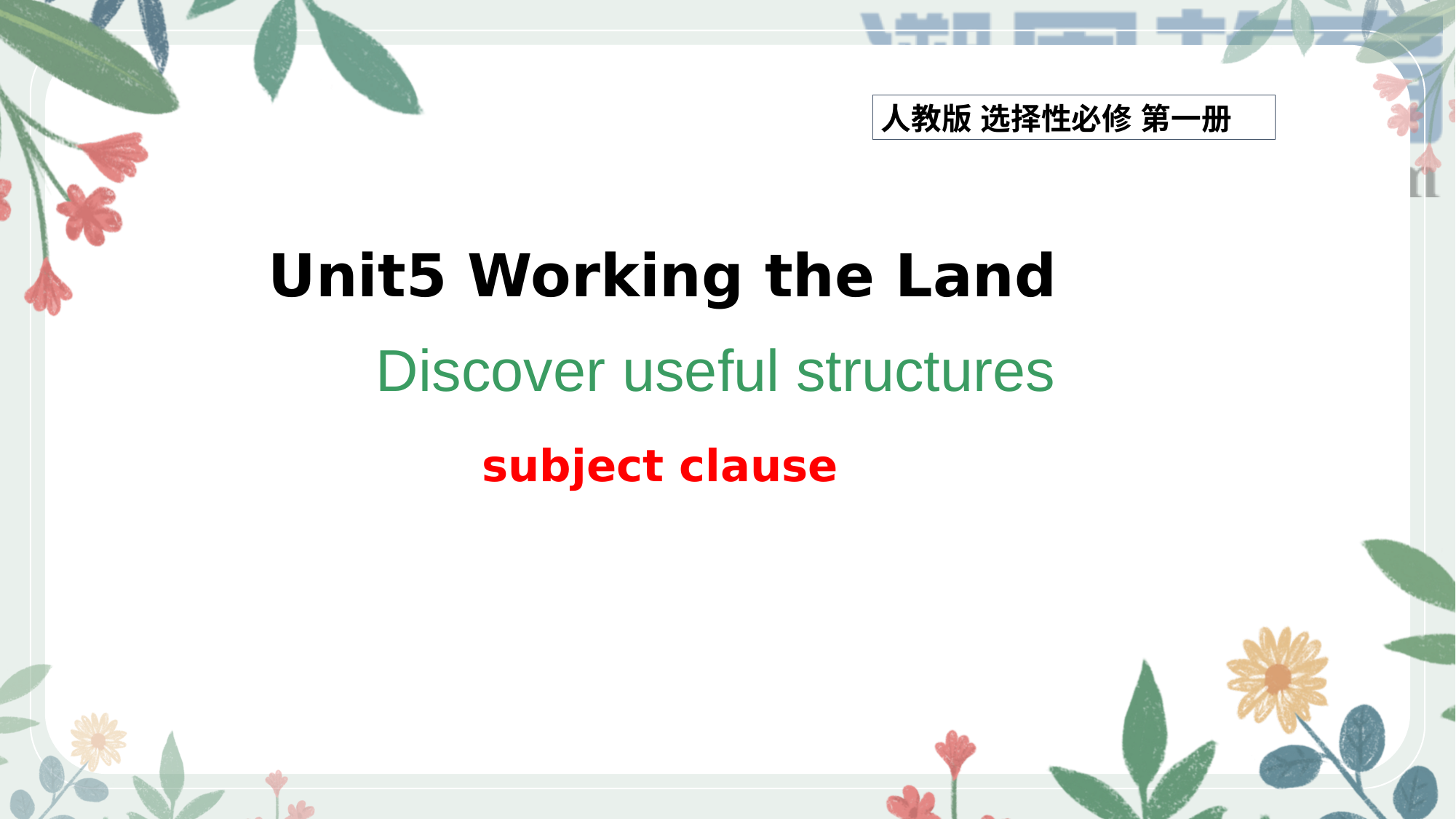

人教版 选择性必修 第一册
# Unit5 Working the Land Discover useful structures s                  subject clauseubject clause